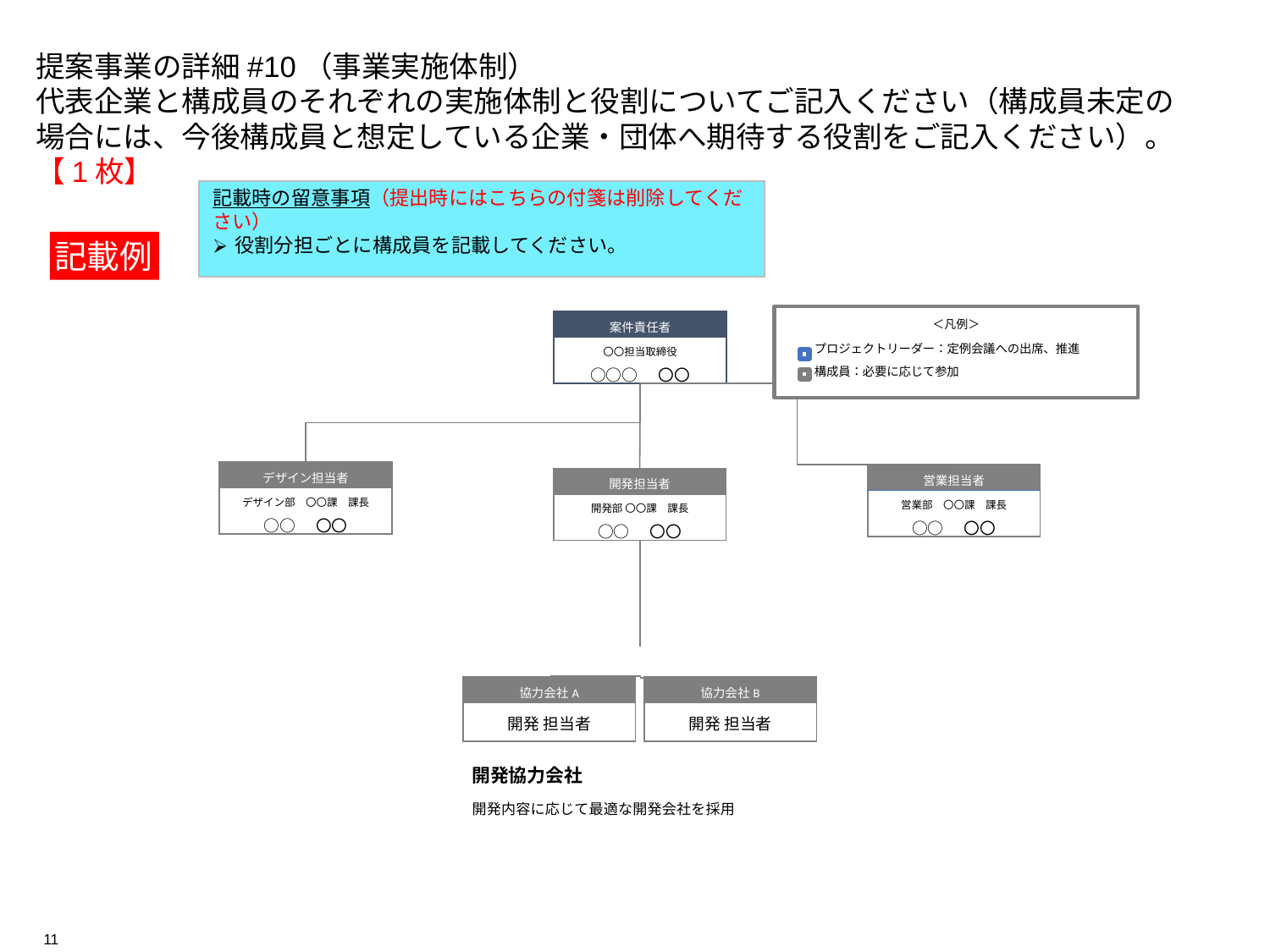

提案事業の詳細#10（事業実施体制）
代表企業と構成員のそれぞれの実施体制と役割についてご記入ください（構成員未定の場合には、今後構成員と想定している企業・団体へ期待する役割をご記入ください）。【1枚】
記載時の留意事項（提出時にはこちらの付箋は削除してください）
役割分担ごとに構成員を記載してください。
記載例
＜凡例＞
| 案件責任者 |
| --- |
| 〇〇担当取締役 ○○○　〇〇 |
プロジェクトリーダー：定例会議への出席、推進

構成員：必要に応じて参加

| デザイン担当者 |
| --- |
| デザイン部　〇〇課　課長 ○○　〇〇 |
| 営業担当者 |
| --- |
| 営業部　〇〇課　課長 ○○　〇〇 |
| 開発担当者 |
| --- |
| 開発部 〇〇課　課長 ○○　〇〇 |
開発協力会社
開発内容に応じて最適な開発会社を採用
| 協力会社A |
| --- |
| 開発 担当者 |
| 協力会社B |
| --- |
| 開発 担当者 |
11